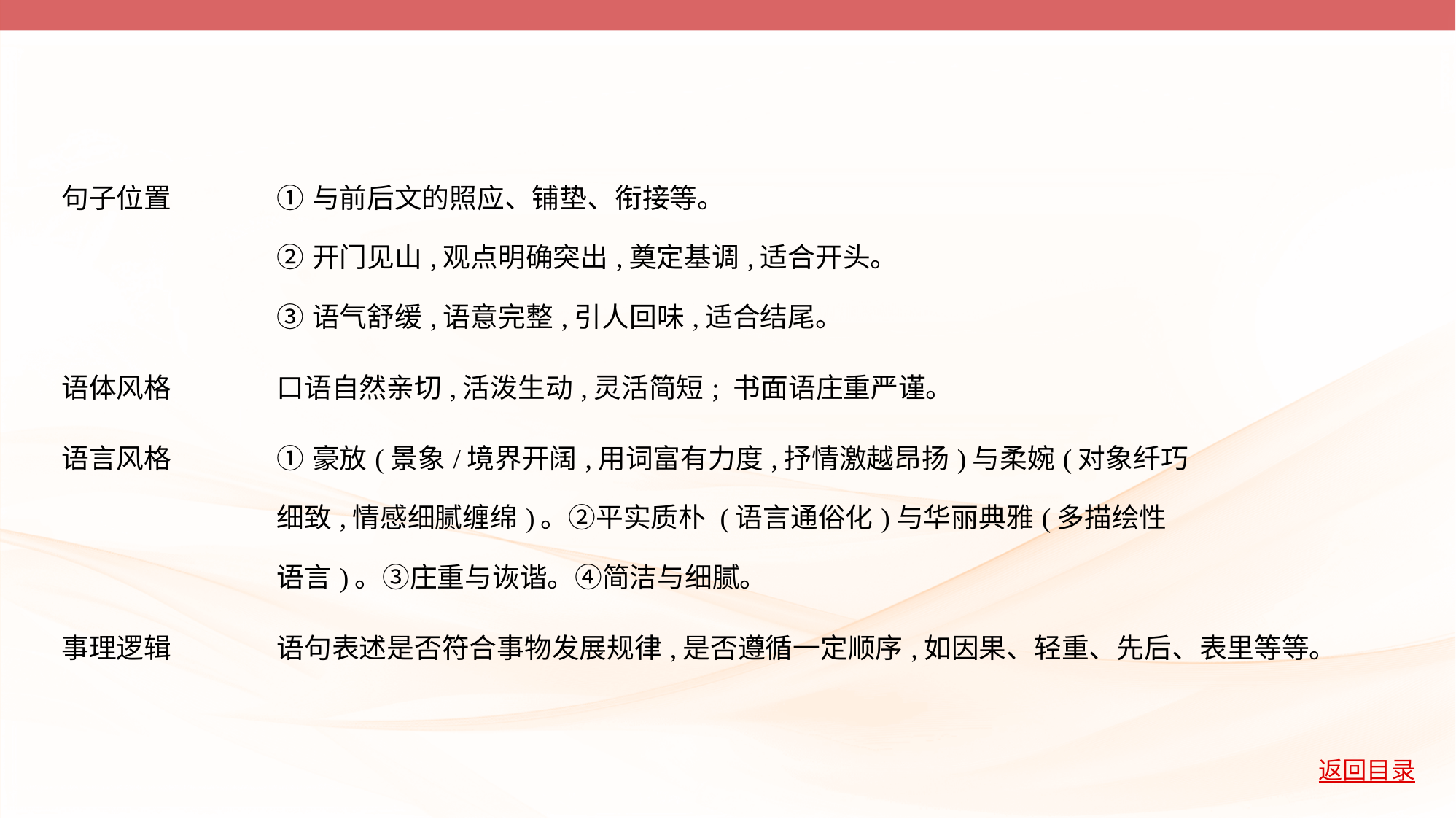

| 句子位置 | ①与前后文的照应、铺垫、衔接等。 ②开门见山,观点明确突出,奠定基调,适合开头。 ③语气舒缓,语意完整,引人回味,适合结尾。 |
| --- | --- |
| 语体风格 | 口语自然亲切,活泼生动,灵活简短; 书面语庄重严谨。 |
| 语言风格 | ①豪放(景象/境界开阔,用词富有力度,抒情激越昂扬)与柔婉(对象纤巧 细致,情感细腻缠绵)。②平实质朴 (语言通俗化)与华丽典雅(多描绘性 语言)。③庄重与诙谐。④简洁与细腻。 |
| 事理逻辑 | 语句表述是否符合事物发展规律,是否遵循一定顺序,如因果、轻重、先后、表里等等。 |